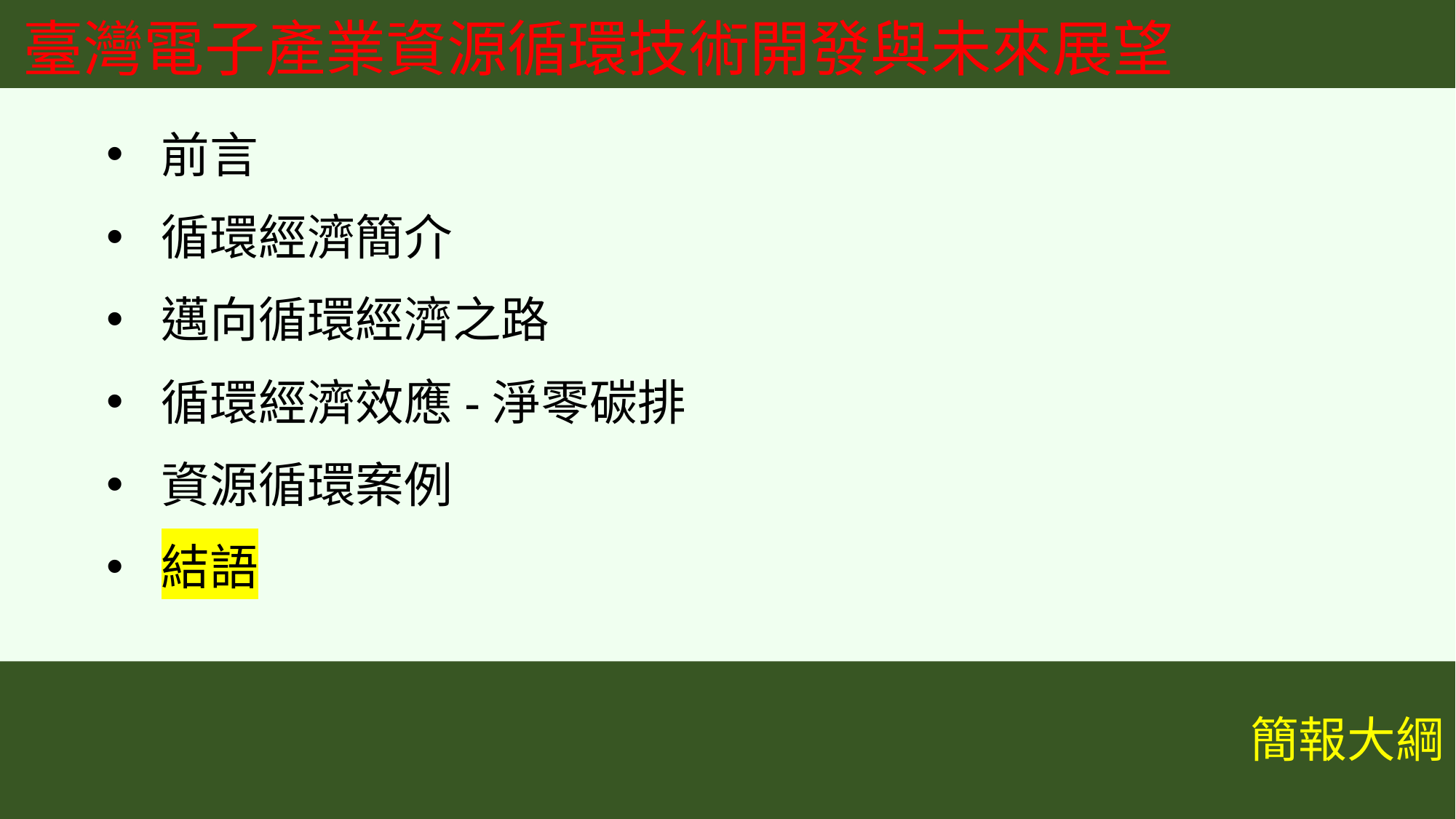

臺灣電子產業資源循環技術開發與未來展望
前言
循環經濟簡介
邁向循環經濟之路
循環經濟效應-淨零碳排
資源循環案例
結語
簡報大綱